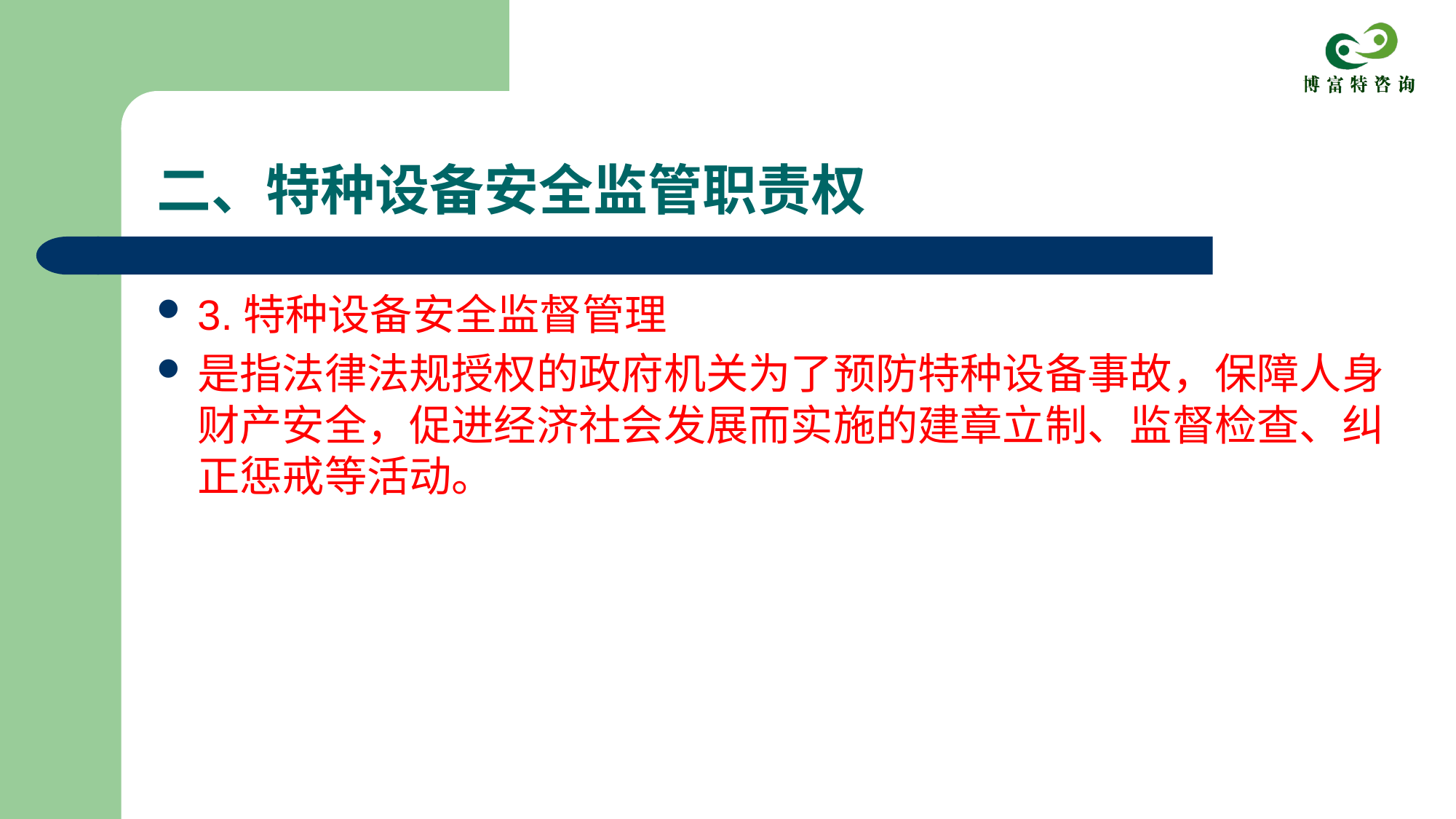

# 二、特种设备安全监管职责权
3.特种设备安全监督管理
是指法律法规授权的政府机关为了预防特种设备事故，保障人身财产安全，促进经济社会发展而实施的建章立制、监督检查、纠正惩戒等活动。